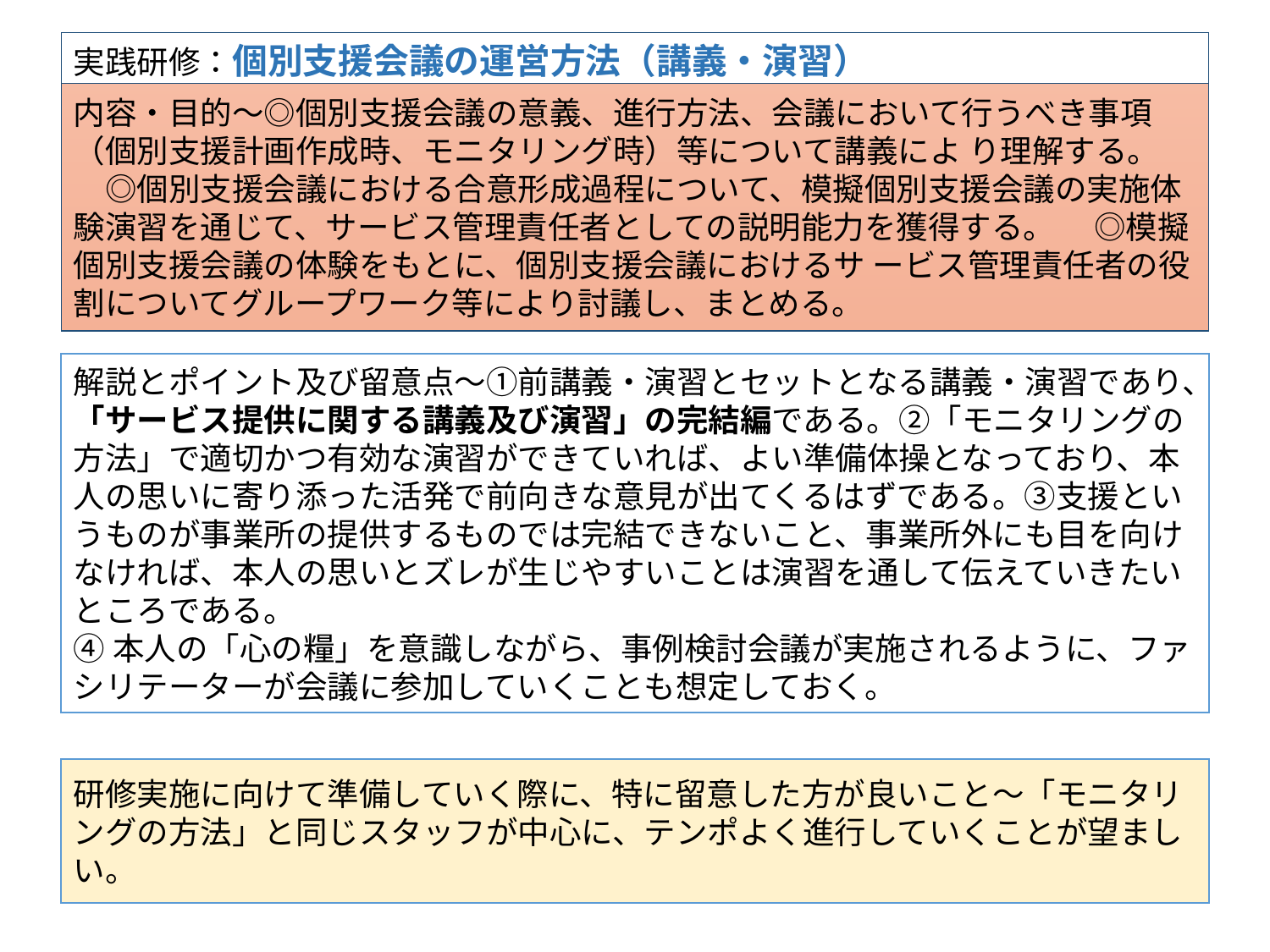

実践研修：個別支援会議の運営方法（講義・演習）
内容・目的～◎個別支援会議の意義、進行方法、会議において行うべき事項 （個別支援計画作成時、モニタリング時）等について講義によ り理解する。 　◎個別支援会議における合意形成過程について、模擬個別支援会議の実施体験演習を通じて、サービス管理責任者としての説明能力を獲得する。 　◎模擬個別支援会議の体験をもとに、個別支援会議におけるサ ービス管理責任者の役割についてグループワーク等により討議し、まとめる。
解説とポイント及び留意点～①前講義・演習とセットとなる講義・演習であり、「サービス提供に関する講義及び演習」の完結編である。②「モニタリングの方法」で適切かつ有効な演習ができていれば、よい準備体操となっており、本人の思いに寄り添った活発で前向きな意見が出てくるはずである。③支援というものが事業所の提供するものでは完結できないこと、事業所外にも目を向けなければ、本人の思いとズレが生じやすいことは演習を通して伝えていきたいところである。
④本人の「心の糧」を意識しながら、事例検討会議が実施されるように、ファシリテーターが会議に参加していくことも想定しておく。
研修実施に向けて準備していく際に、特に留意した方が良いこと～「モニタリングの方法」と同じスタッフが中心に、テンポよく進行していくことが望ましい。